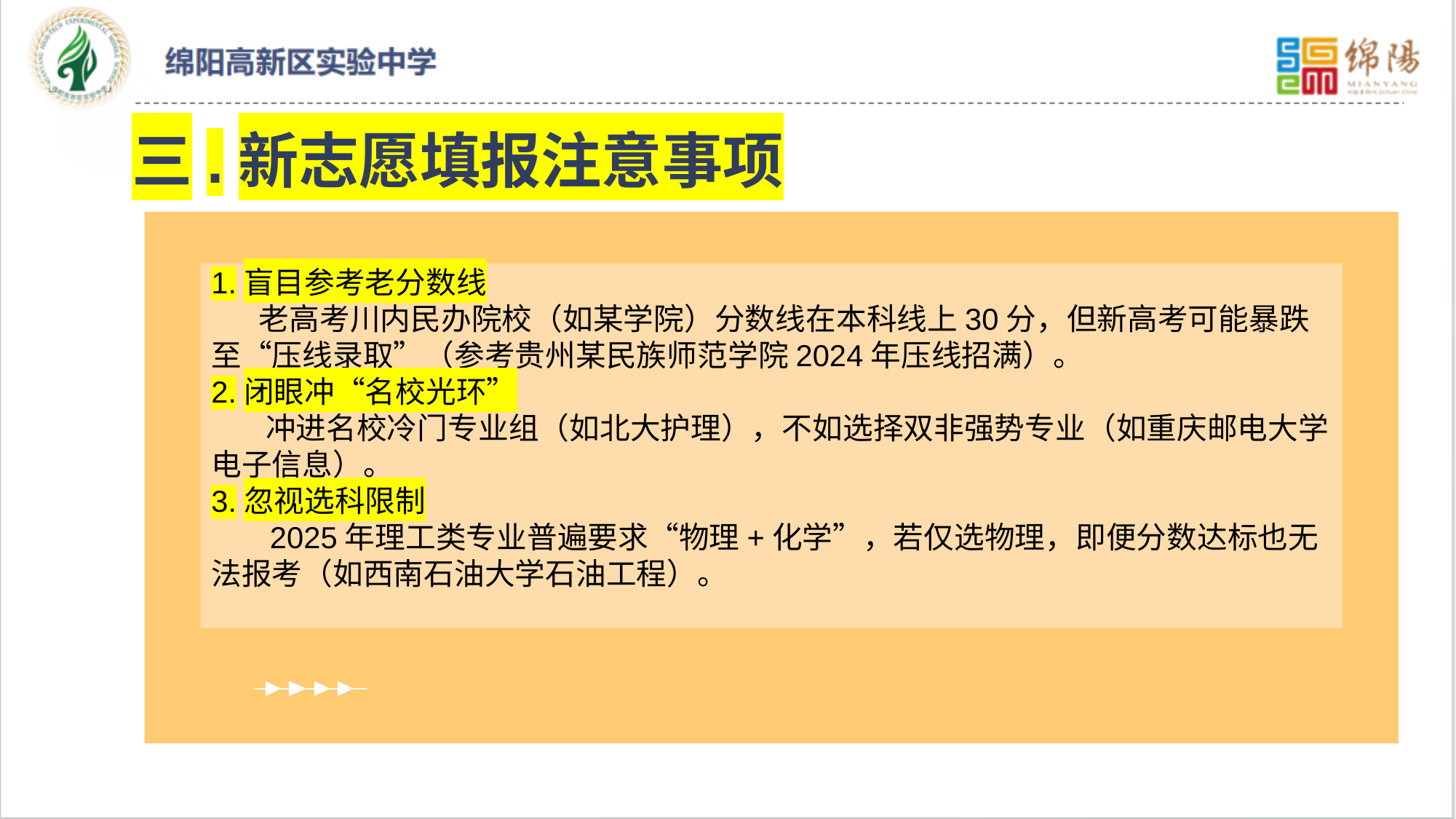

三.新志愿填报注意事项

1.盲目参考老分数线
      老高考川内民办院校（如某学院）分数线在本科线上30分，但新高考可能暴跌至“压线录取”（参考贵州某民族师范学院2024年压线招满）。
2.闭眼冲“名校光环”
       冲进名校冷门专业组（如北大护理），不如选择双非强势专业（如重庆邮电大学电子信息）。
3.忽视选科限制
       2025年理工类专业普遍要求“物理+化学”，若仅选物理，即便分数达标也无法报考（如西南石油大学石油工程）。